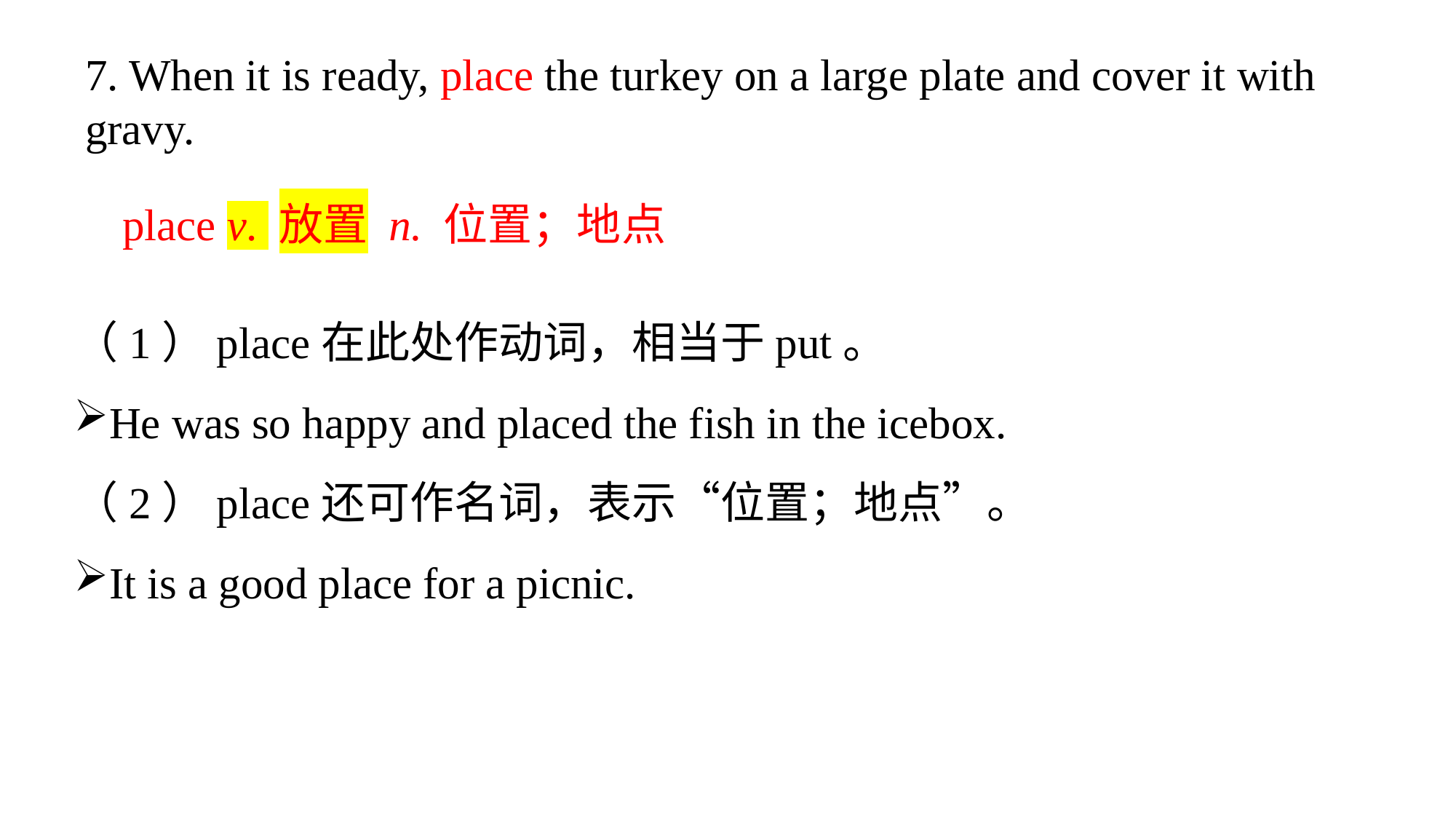

7. When it is ready, place the turkey on a large plate and cover it with gravy.
place v. 放置 n. 位置；地点
（1）place在此处作动词，相当于put。
He was so happy and placed the fish in the icebox.
（2）place还可作名词，表示“位置；地点”。
It is a good place for a picnic.